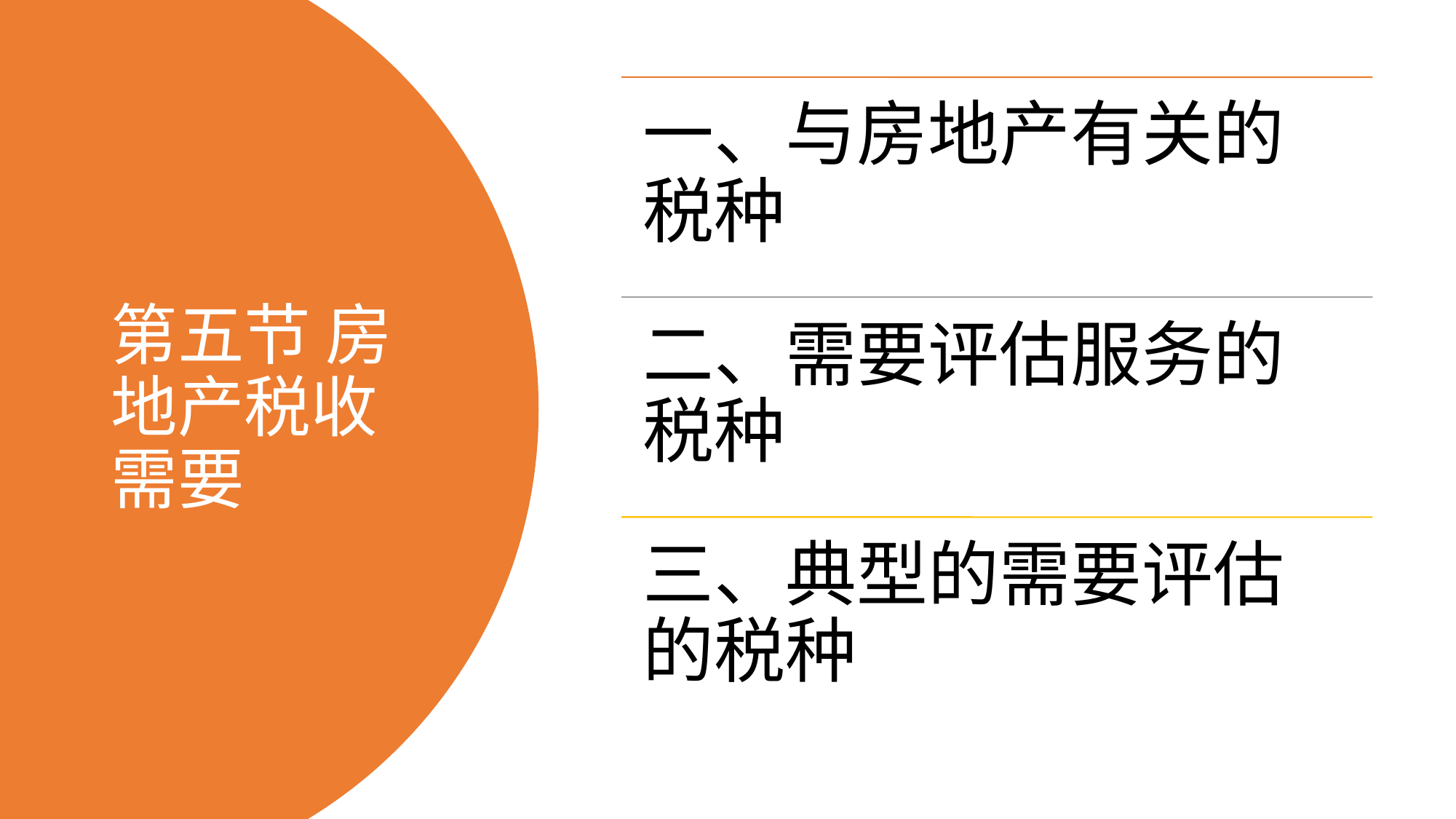

一、与房地产有关的税种
二、需要评估服务的税种
三、典型的需要评估的税种
# 第五节 房地产税收需要